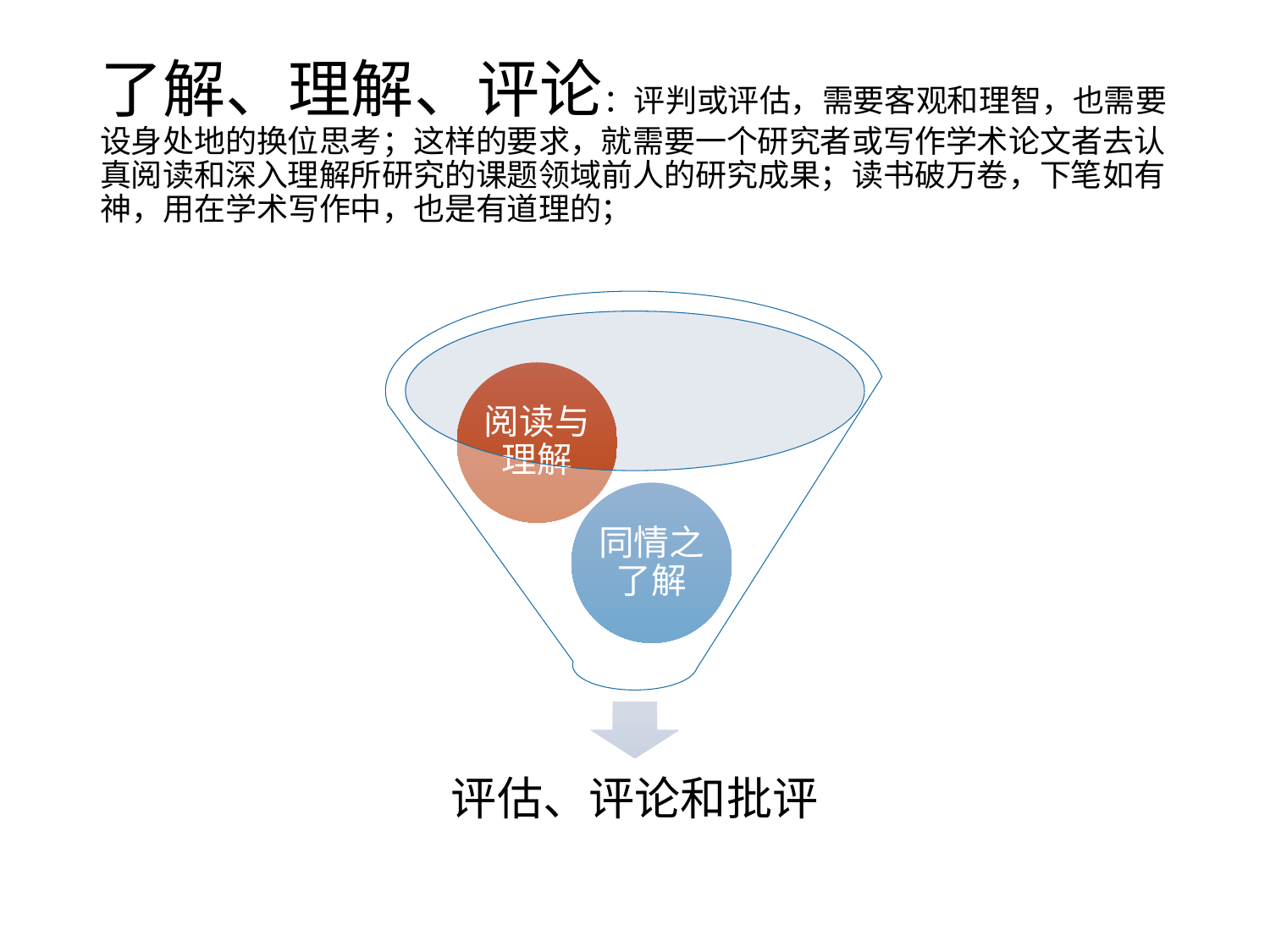

# 了解、理解、评论：评判或评估，需要客观和理智，也需要设身处地的换位思考；这样的要求，就需要一个研究者或写作学术论文者去认真阅读和深入理解所研究的课题领域前人的研究成果；读书破万卷，下笔如有神，用在学术写作中，也是有道理的；
评估、评论和批评
同情之了解
阅读与理解